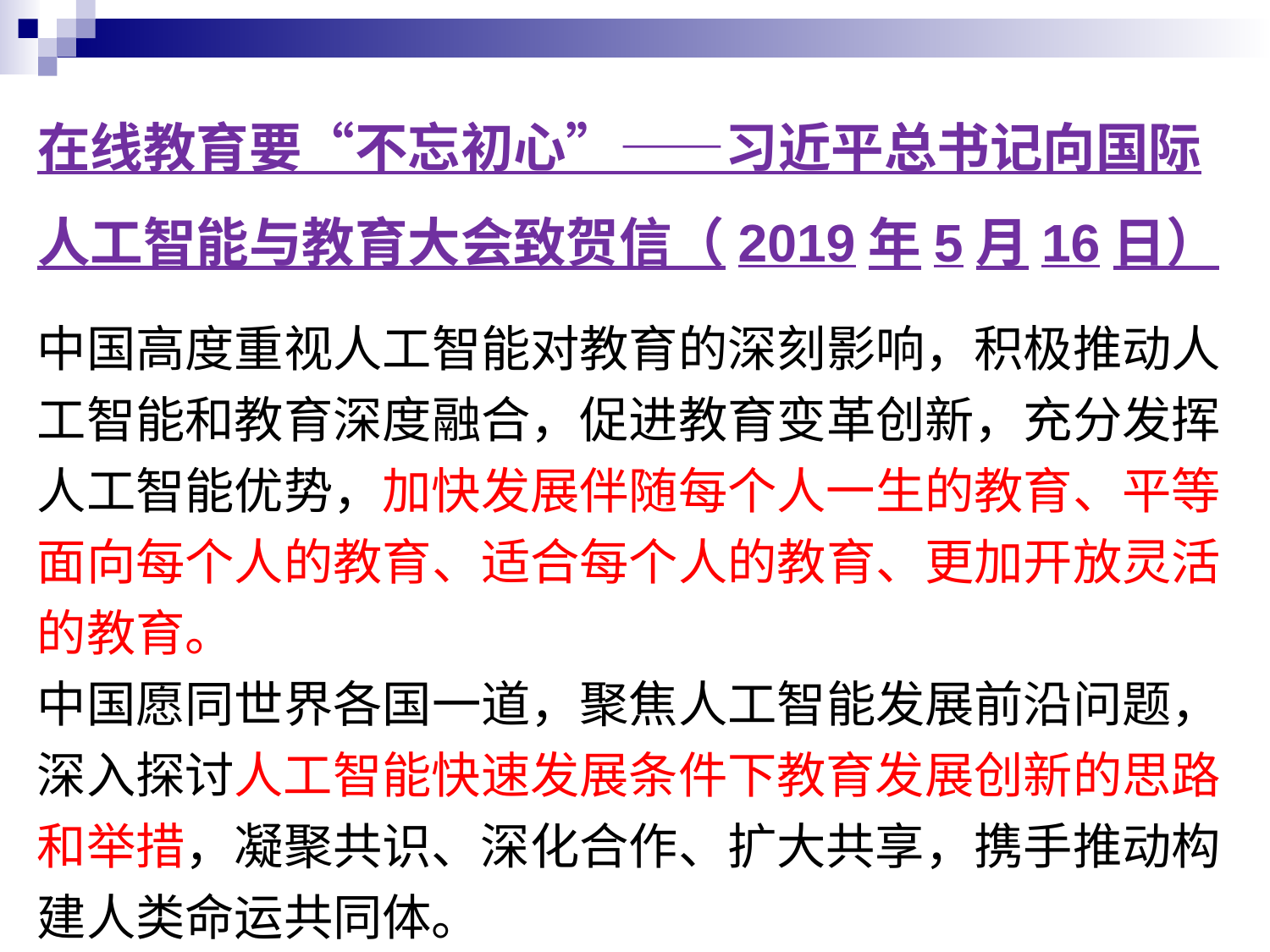

# 在线教育要“不忘初心”——习近平总书记向国际 人工智能与教育大会致贺信（2019年5月16日）
中国高度重视人工智能对教育的深刻影响，积极推动人工智能和教育深度融合，促进教育变革创新，充分发挥人工智能优势，加快发展伴随每个人一生的教育、平等面向每个人的教育、适合每个人的教育、更加开放灵活的教育。
中国愿同世界各国一道，聚焦人工智能发展前沿问题，深入探讨人工智能快速发展条件下教育发展创新的思路和举措，凝聚共识、深化合作、扩大共享，携手推动构建人类命运共同体。